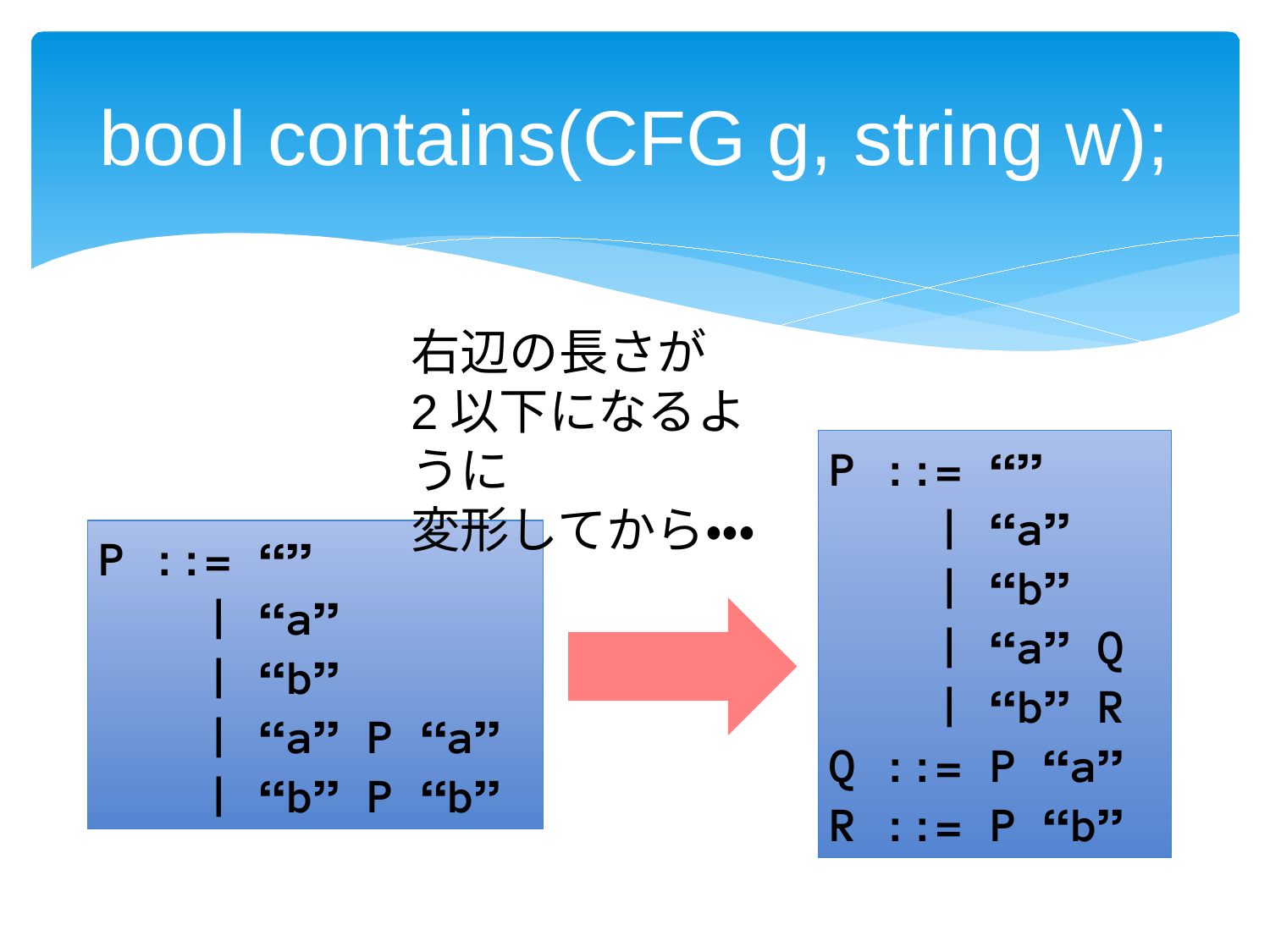

# bool contains(CFG g, string w);
右辺の長さが
2以下になるように
変形してから・・・
P ::= “”
    | “a”
    | “b”
    | “a” Q
    | “b” R
Q ::= P “a”
R ::= P “b”
P ::= “”
    | “a”
    | “b”
    | “a” P “a”
    | “b” P “b”